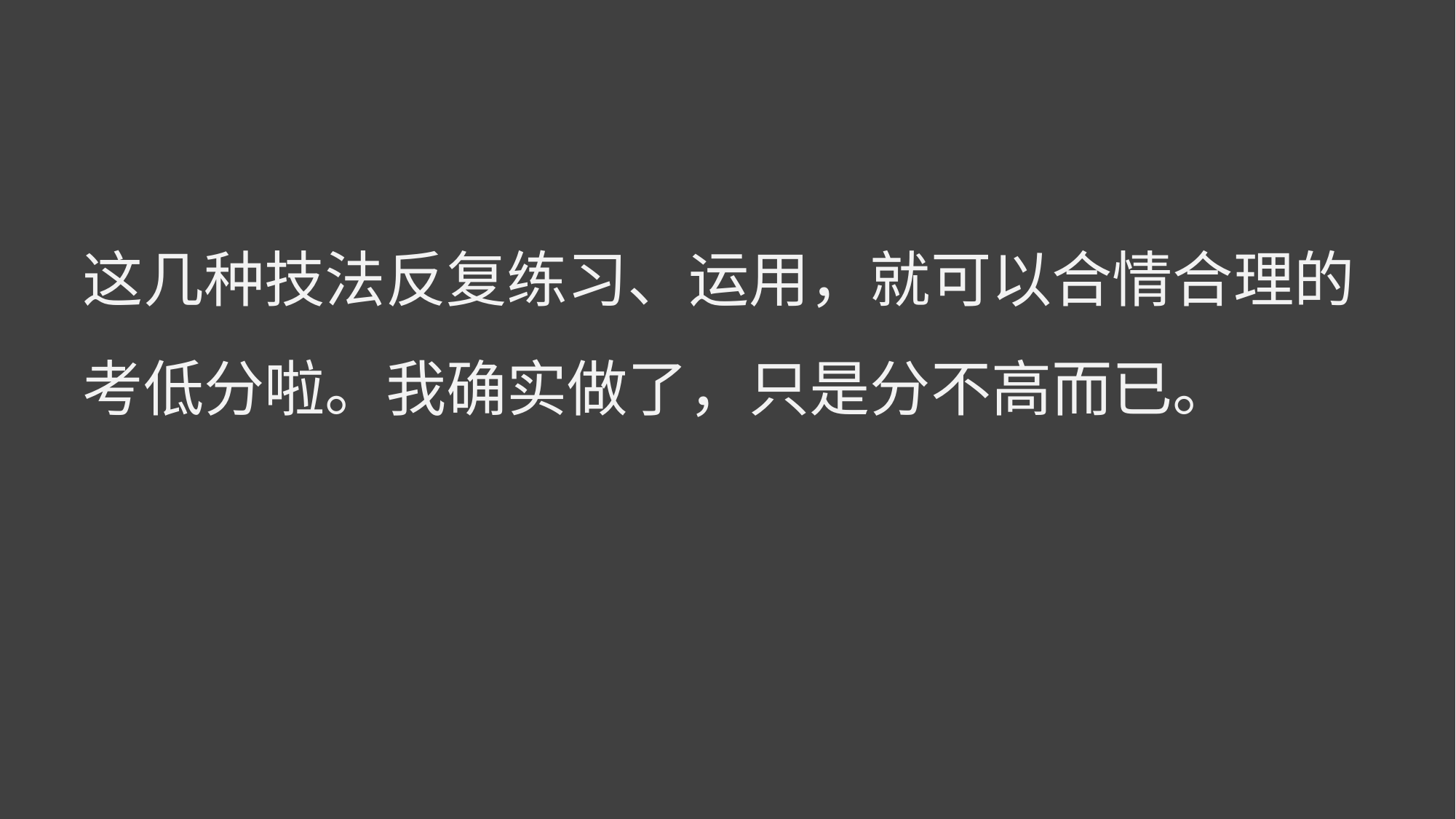

这几种技法反复练习、运用，就可以合情合理的考低分啦。我确实做了，只是分不高而已。